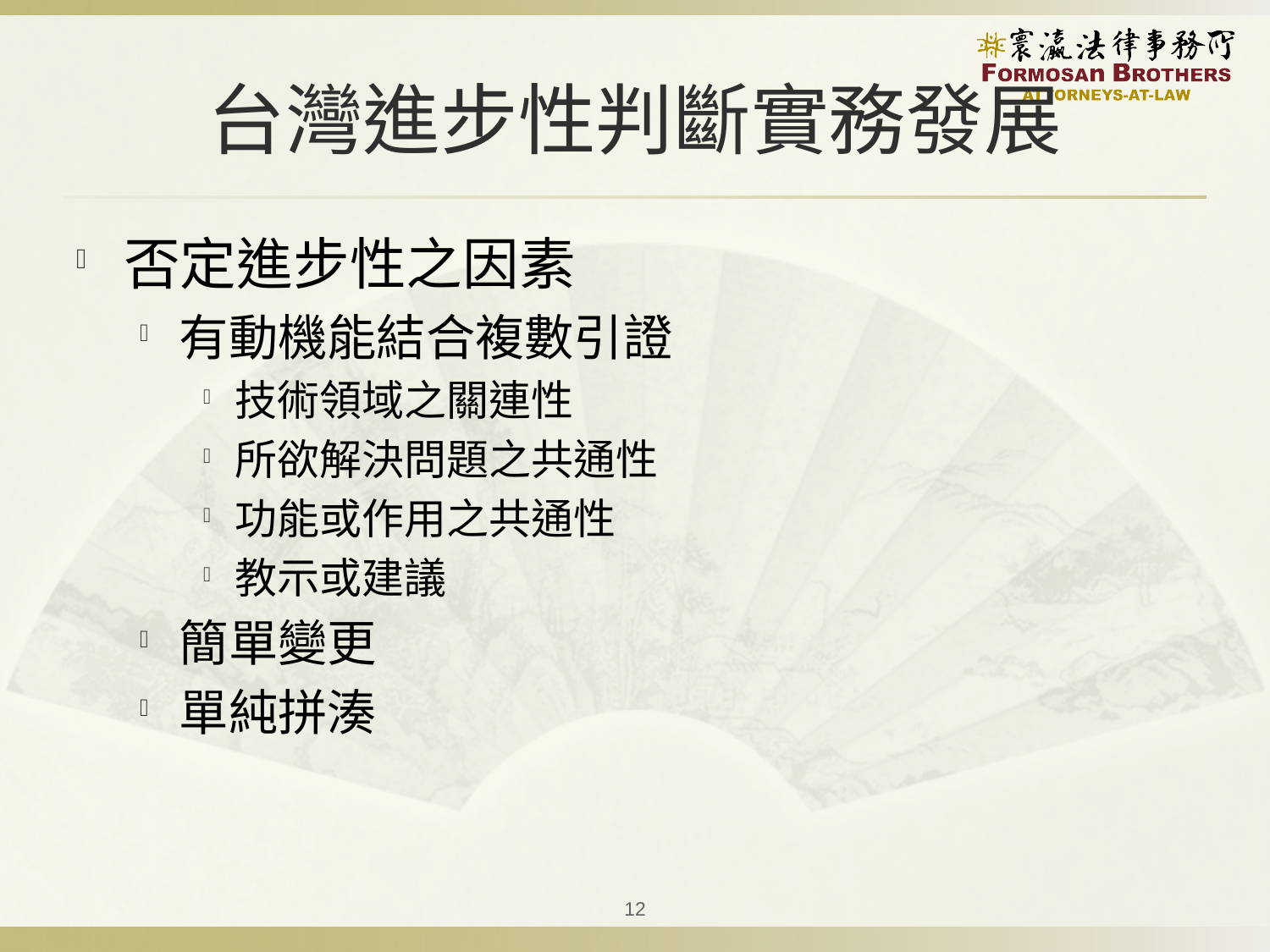

# 台灣進步性判斷實務發展
否定進步性之因素
有動機能結合複數引證
技術領域之關連性
所欲解決問題之共通性
功能或作用之共通性
教示或建議
簡單變更
單純拼湊
12